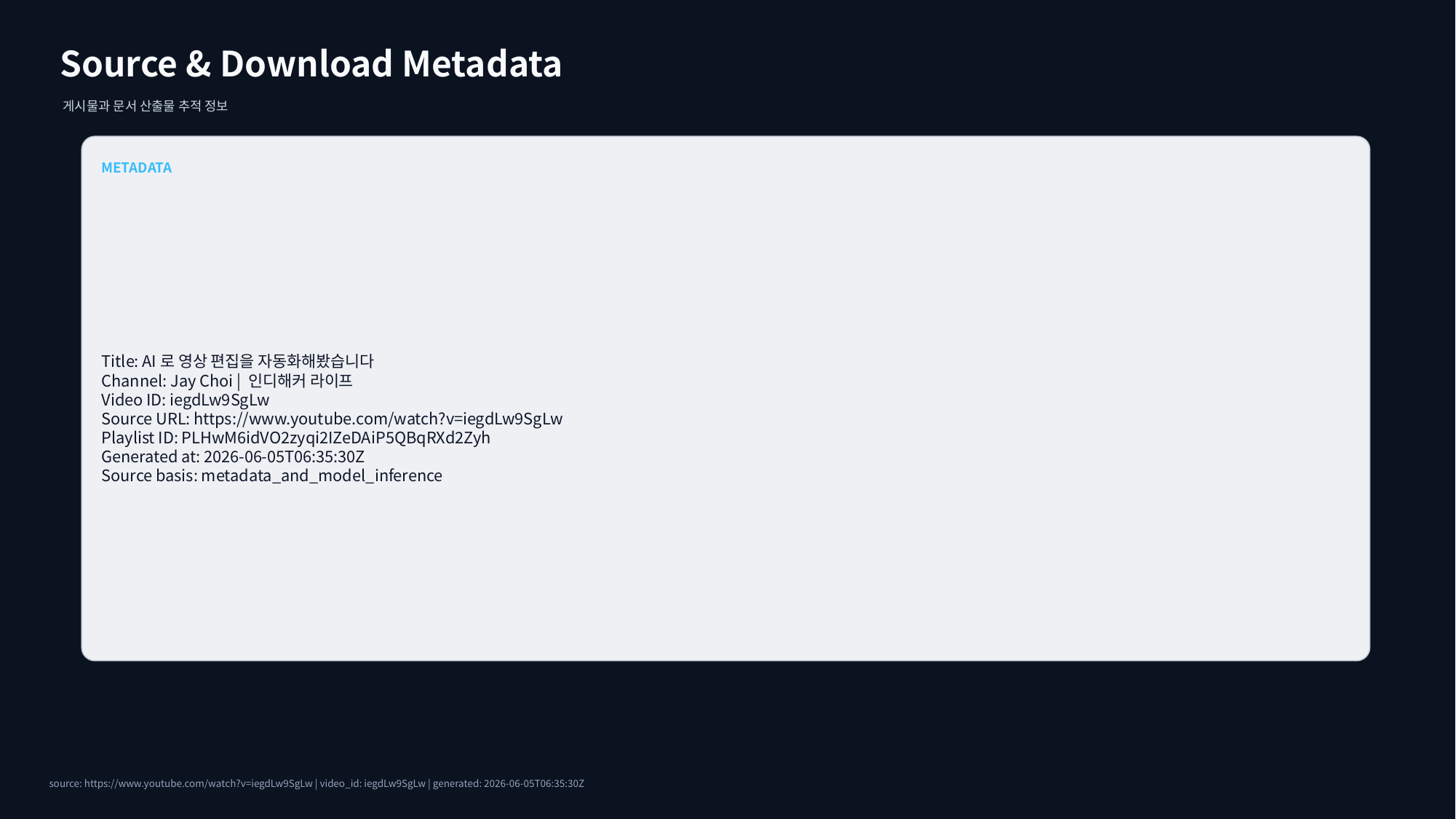

Source & Download Metadata
게시물과 문서 산출물 추적 정보

METADATA
Title: AI로 영상 편집을 자동화해봤습니다
Channel: Jay Choi | 인디해커 라이프
Video ID: iegdLw9SgLw
Source URL: https://www.youtube.com/watch?v=iegdLw9SgLw
Playlist ID: PLHwM6idVO2zyqi2IZeDAiP5QBqRXd2Zyh
Generated at: 2026-06-05T06:35:30Z
Source basis: metadata_and_model_inference
source: https://www.youtube.com/watch?v=iegdLw9SgLw | video_id: iegdLw9SgLw | generated: 2026-06-05T06:35:30Z